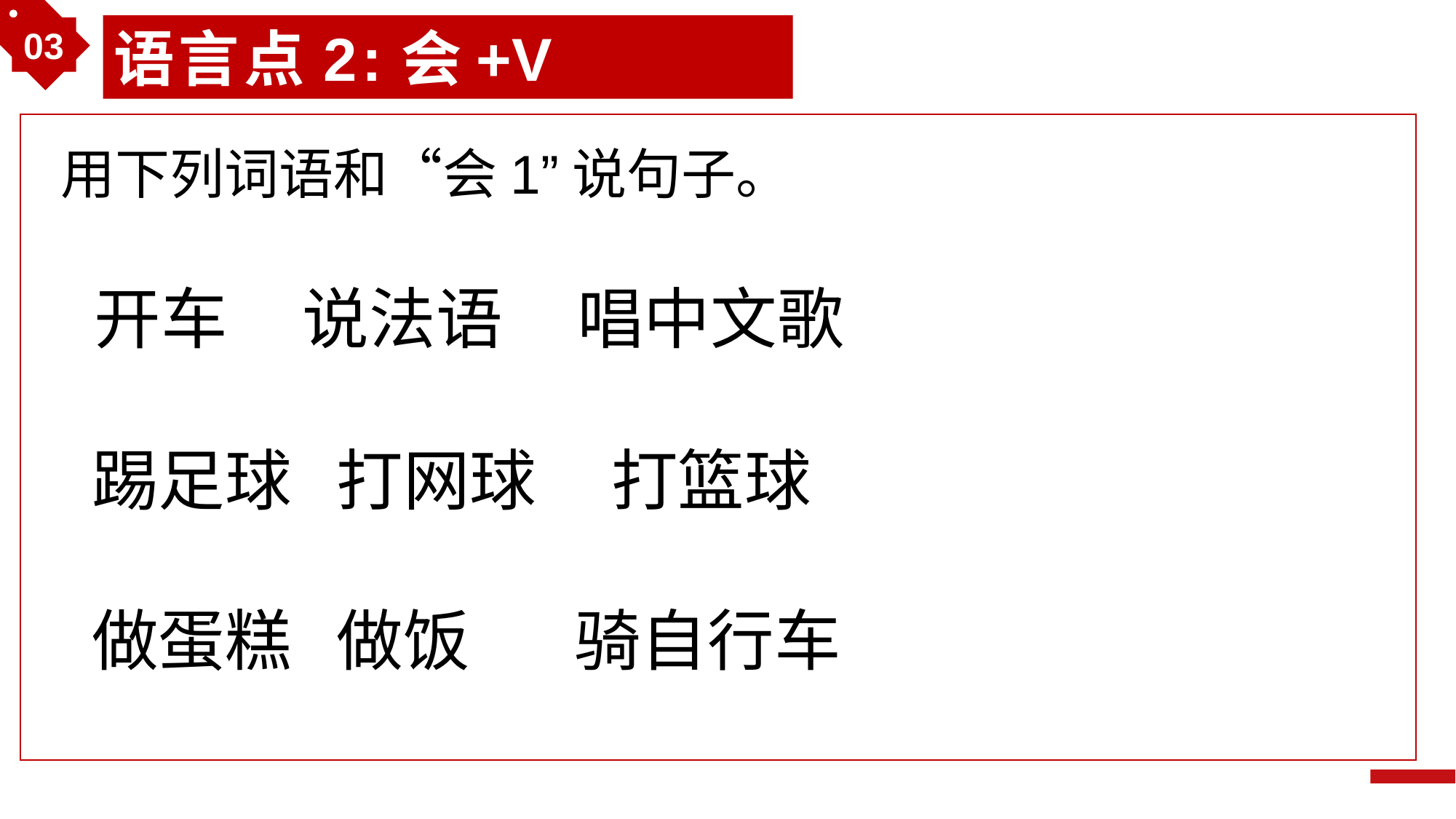

03
语言点2:会+V

用下列词语和“会1”说句子。

 开车     说法语     唱中文歌

 踢足球   打网球     打篮球

 做蛋糕   做饭       骑自行车